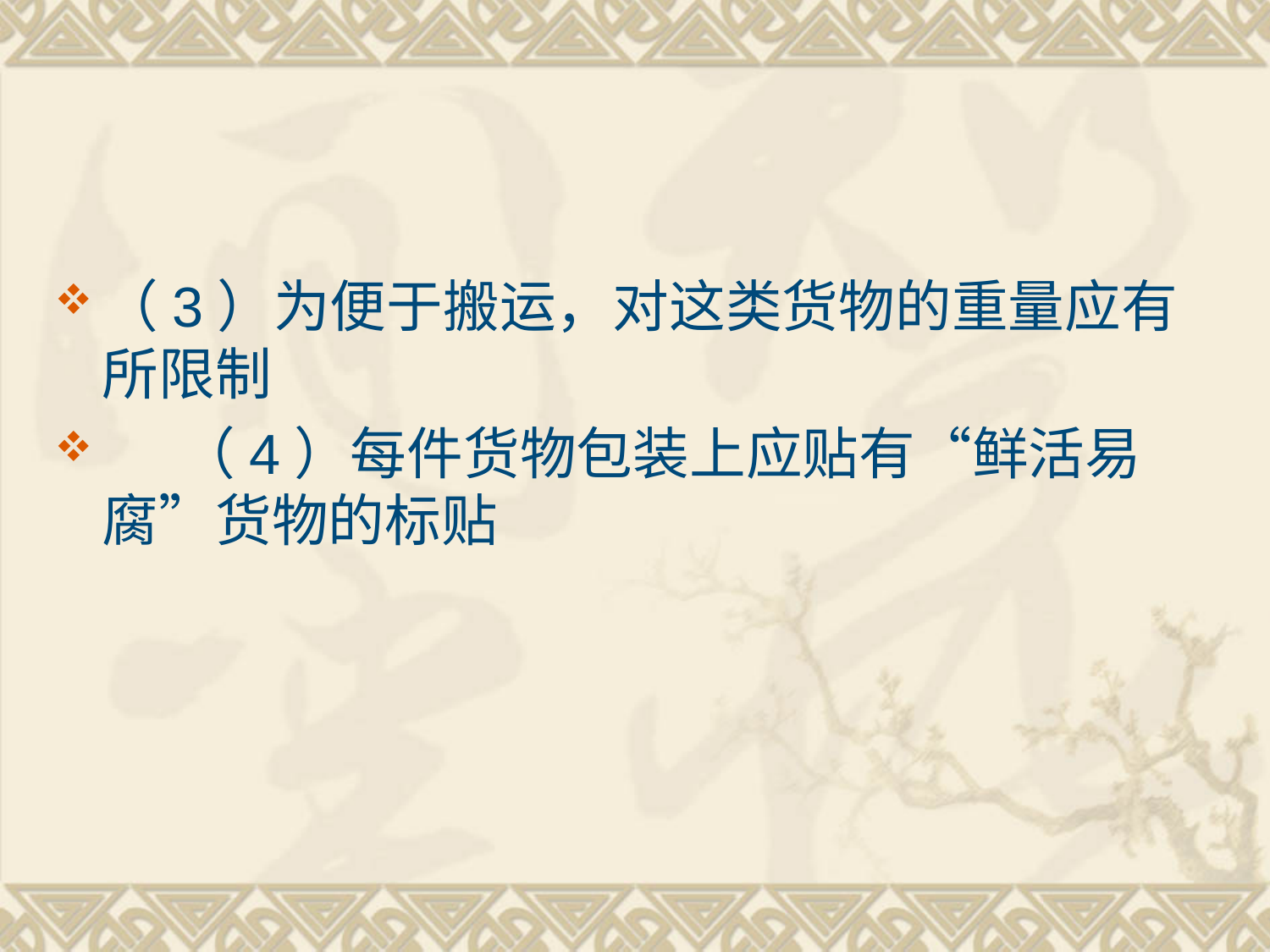

#
（3）为便于搬运，对这类货物的重量应有所限制
     （4）每件货物包装上应贴有“鲜活易腐”货物的标贴